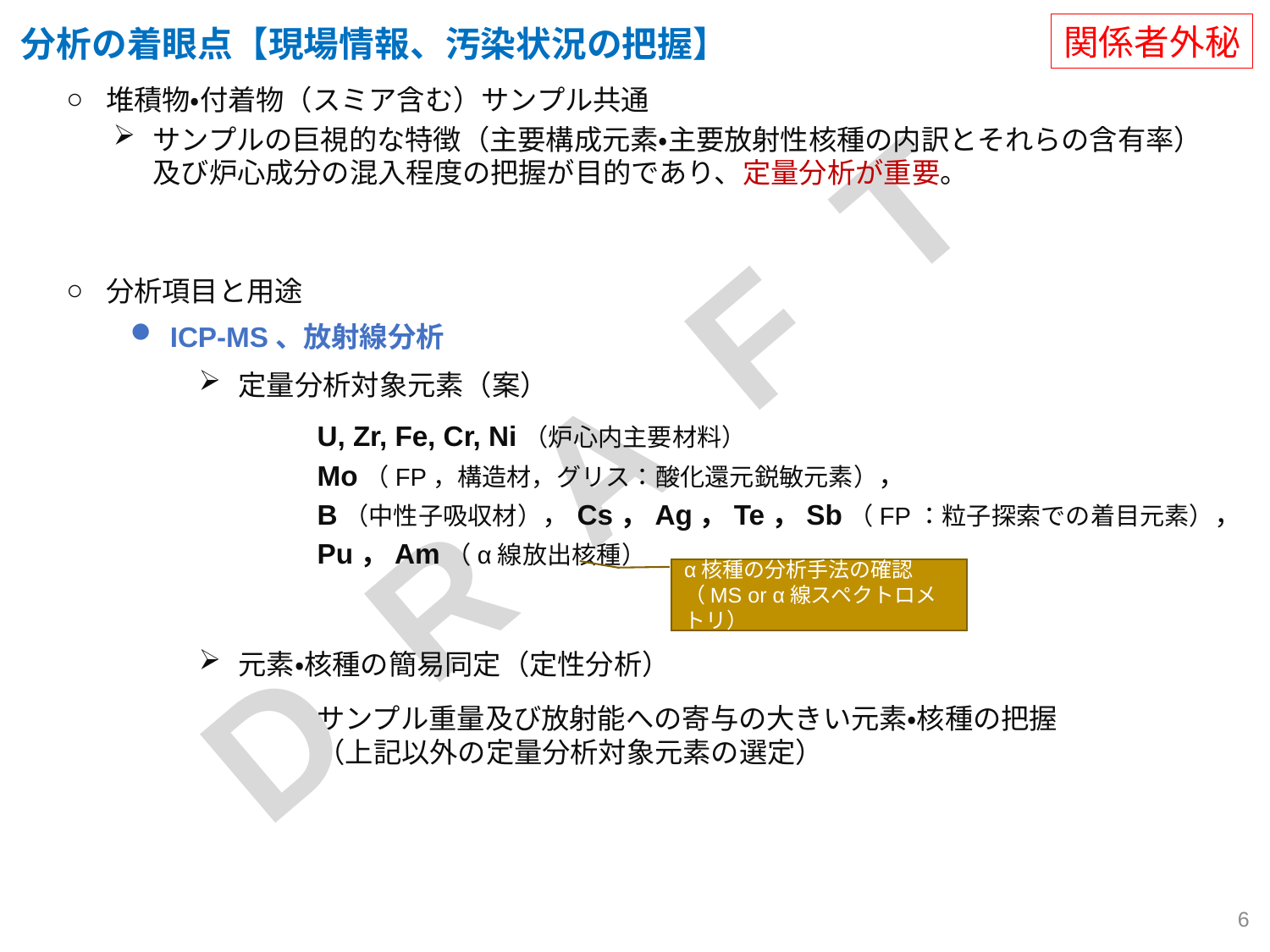

関係者外秘
分析の着眼点【現場情報、汚染状況の把握】
堆積物・付着物（スミア含む）サンプル共通
サンプルの巨視的な特徴（主要構成元素・主要放射性核種の内訳とそれらの含有率）及び炉心成分の混入程度の把握が目的であり、定量分析が重要。
分析項目と用途
ICP-MS、放射線分析
定量分析対象元素（案）
U, Zr, Fe, Cr, Ni（炉心内主要材料）
Mo（FP，構造材，グリス：酸化還元鋭敏元素），
B（中性子吸収材），Cs，Ag，Te，Sb（FP：粒子探索での着目元素），
Pu，Am（α線放出核種）
α核種の分析手法の確認（MS or α線スペクトロメトリ）
元素・核種の簡易同定（定性分析）
サンプル重量及び放射能への寄与の大きい元素・核種の把握（上記以外の定量分析対象元素の選定）
6